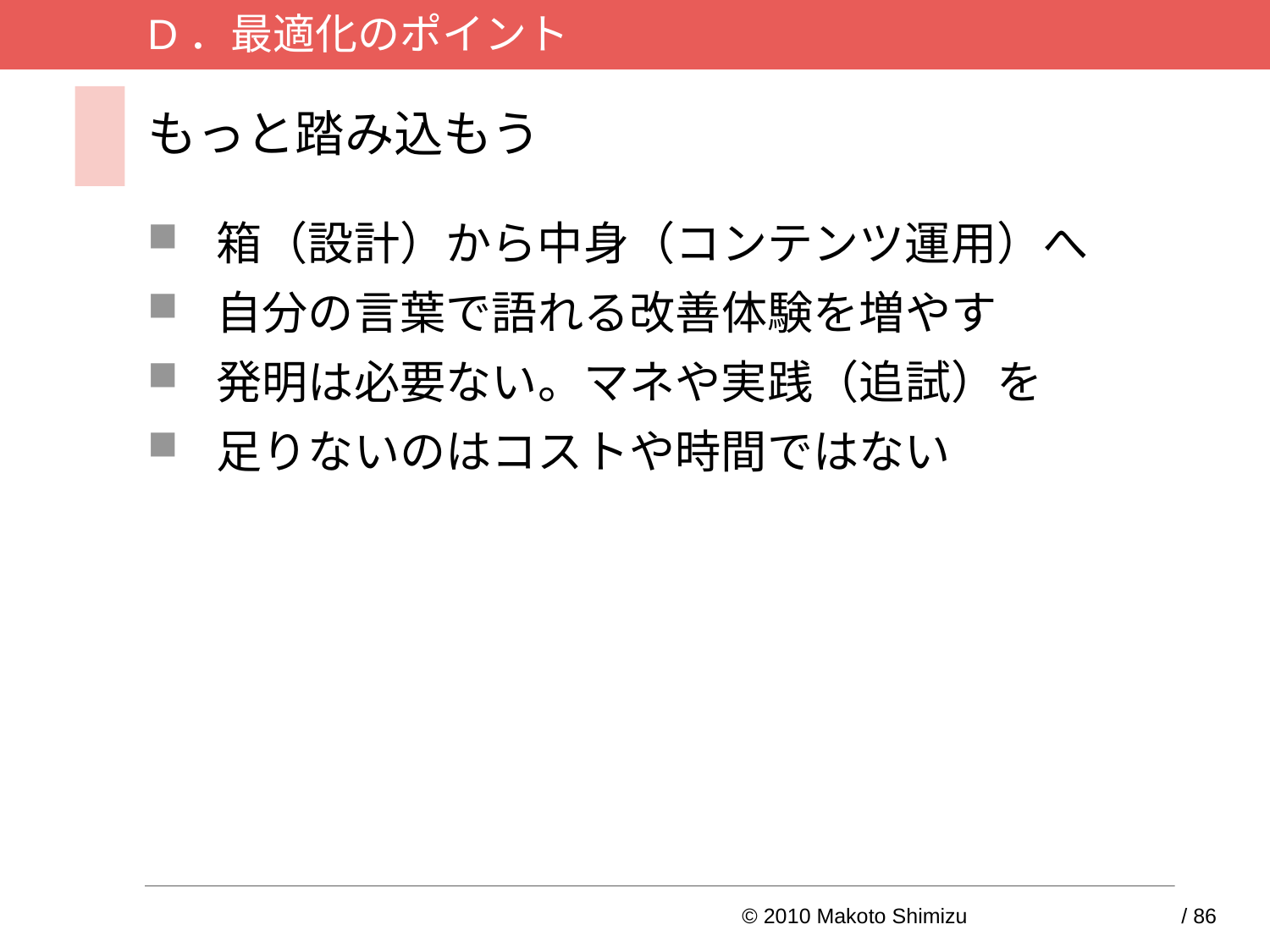

D．最適化のポイント
# もっと踏み込もう
箱（設計）から中身（コンテンツ運用）へ
自分の言葉で語れる改善体験を増やす
発明は必要ない。マネや実践（追試）を
足りないのはコストや時間ではない
© 2010 Makoto Shimizu	75